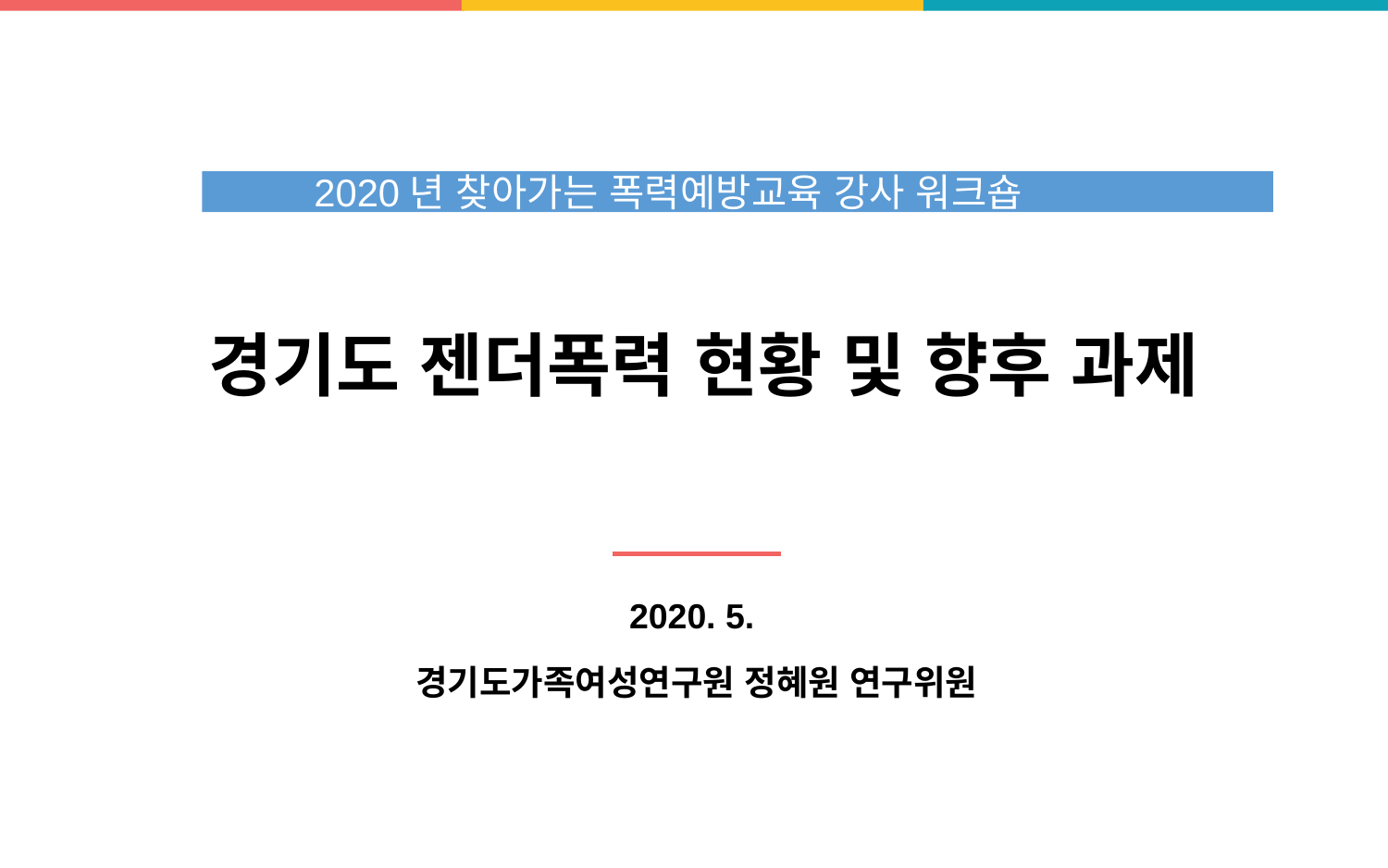

2020년 찾아가는 폭력예방교육 강사 워크숍

경기도 젠더폭력 현황 및 향후 과제
2020. 5.

경기도가족여성연구원 정혜원 연구위원
1